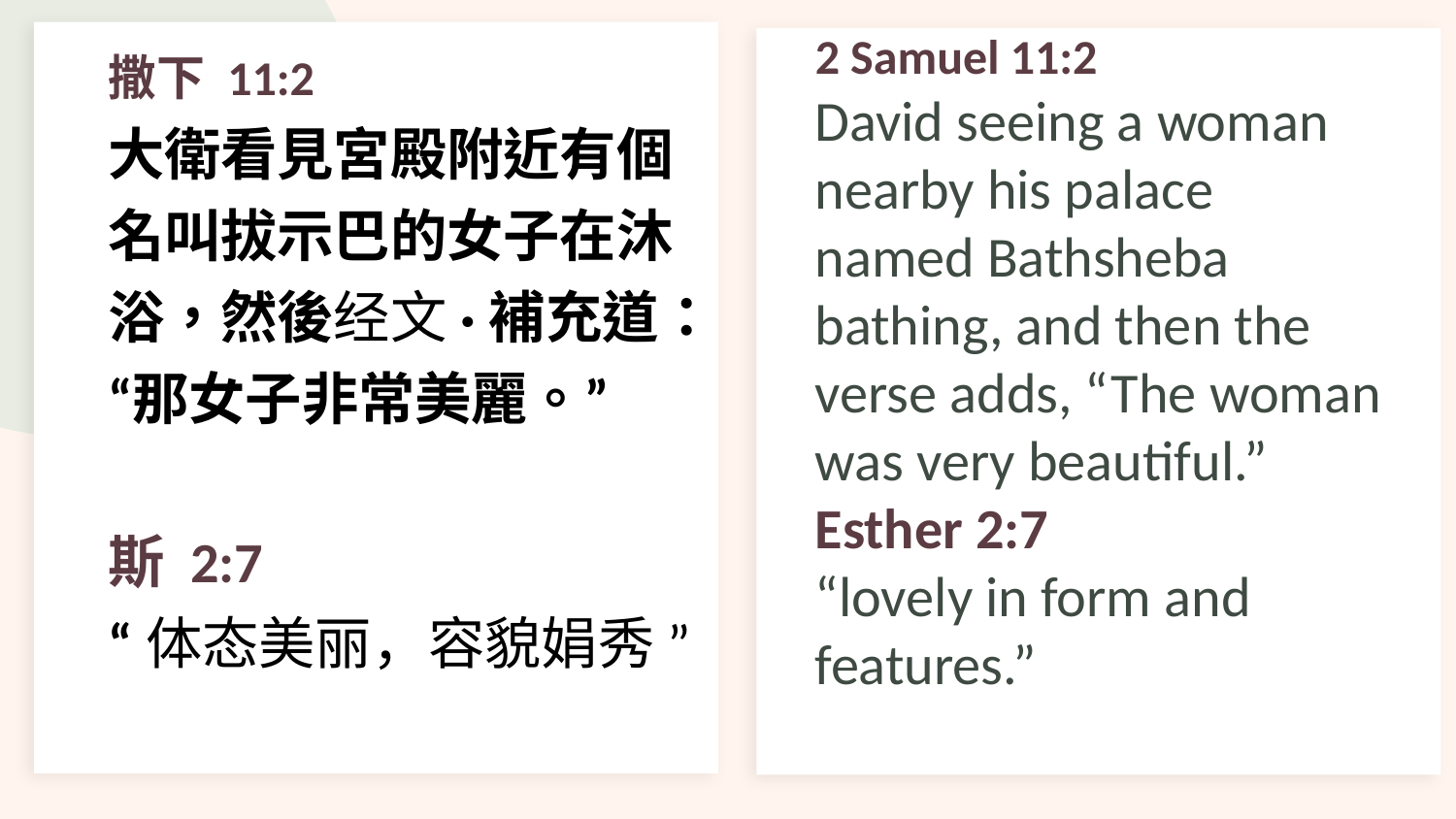

2 Samuel 11:2
David seeing a woman  nearby his palace named Bathsheba bathing, and then the verse adds, “The woman was very beautiful.”
Esther 2:7
“lovely in form and features.”

撒下 11:2
大衛看見宮殿附近有個名叫拔示巴的女子在沐浴，然後经文·補充道：“那女子非常美麗。”

斯 2:7
“体态美丽，容貌娟秀 ”